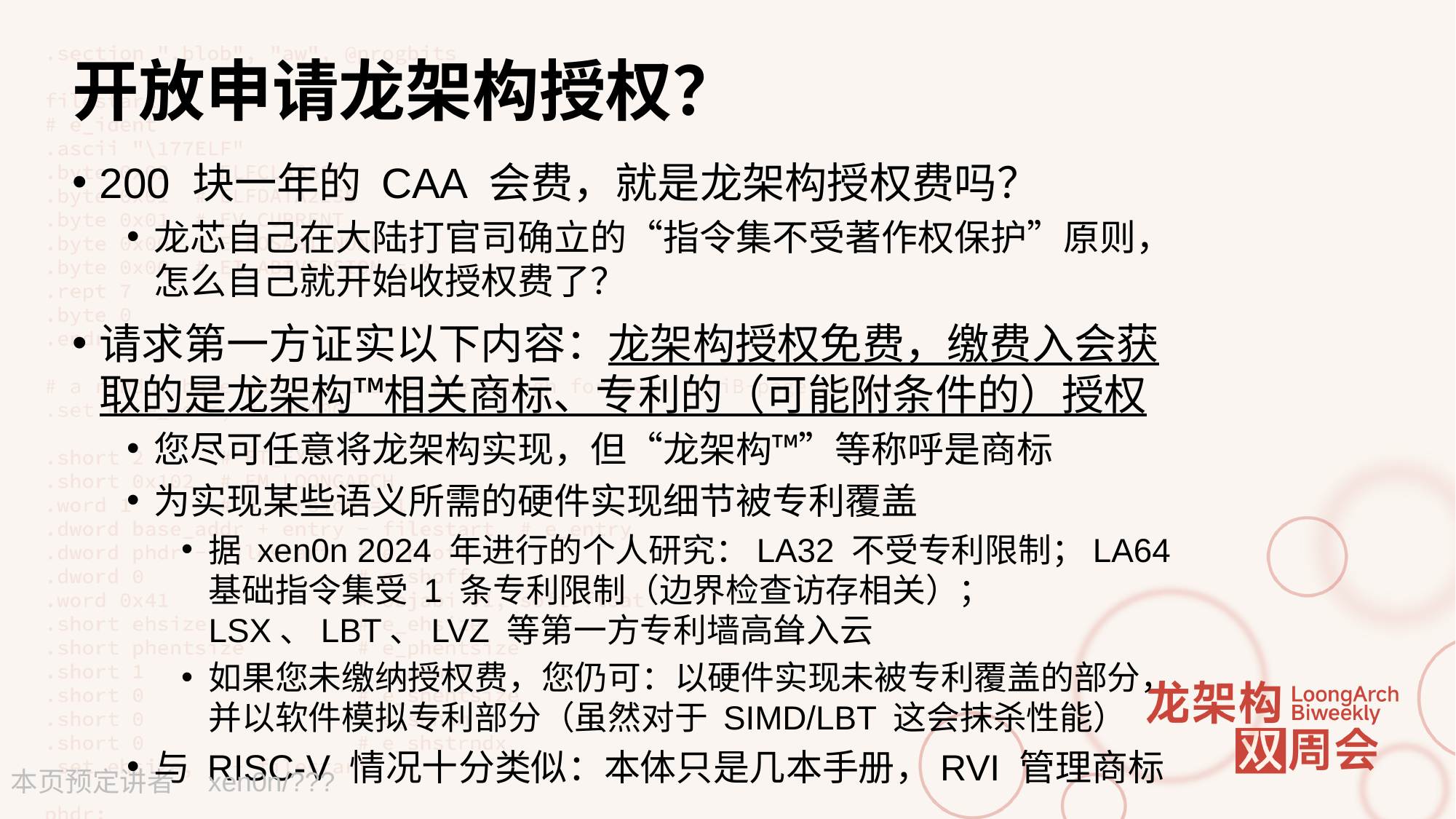

# 开放申请龙架构授权？
200 块一年的 CAA 会费，就是龙架构授权费吗？
龙芯自己在大陆打官司确立的“指令集不受著作权保护”原则，怎么自己就开始收授权费了？
请求第一方证实以下内容：龙架构授权免费，缴费入会获取的是龙架构™相关商标、专利的（可能附条件的）授权
您尽可任意将龙架构实现，但“龙架构™”等称呼是商标
为实现某些语义所需的硬件实现细节被专利覆盖
据 xen0n 2024 年进行的个人研究：LA32 不受专利限制；LA64 基础指令集受 1 条专利限制（边界检查访存相关）；LSX、LBT、LVZ 等第一方专利墙高耸入云
如果您未缴纳授权费，您仍可：以硬件实现未被专利覆盖的部分，并以软件模拟专利部分（虽然对于 SIMD/LBT 这会抹杀性能）
与 RISC-V 情况十分类似：本体只是几本手册，RVI 管理商标
xen0n/???